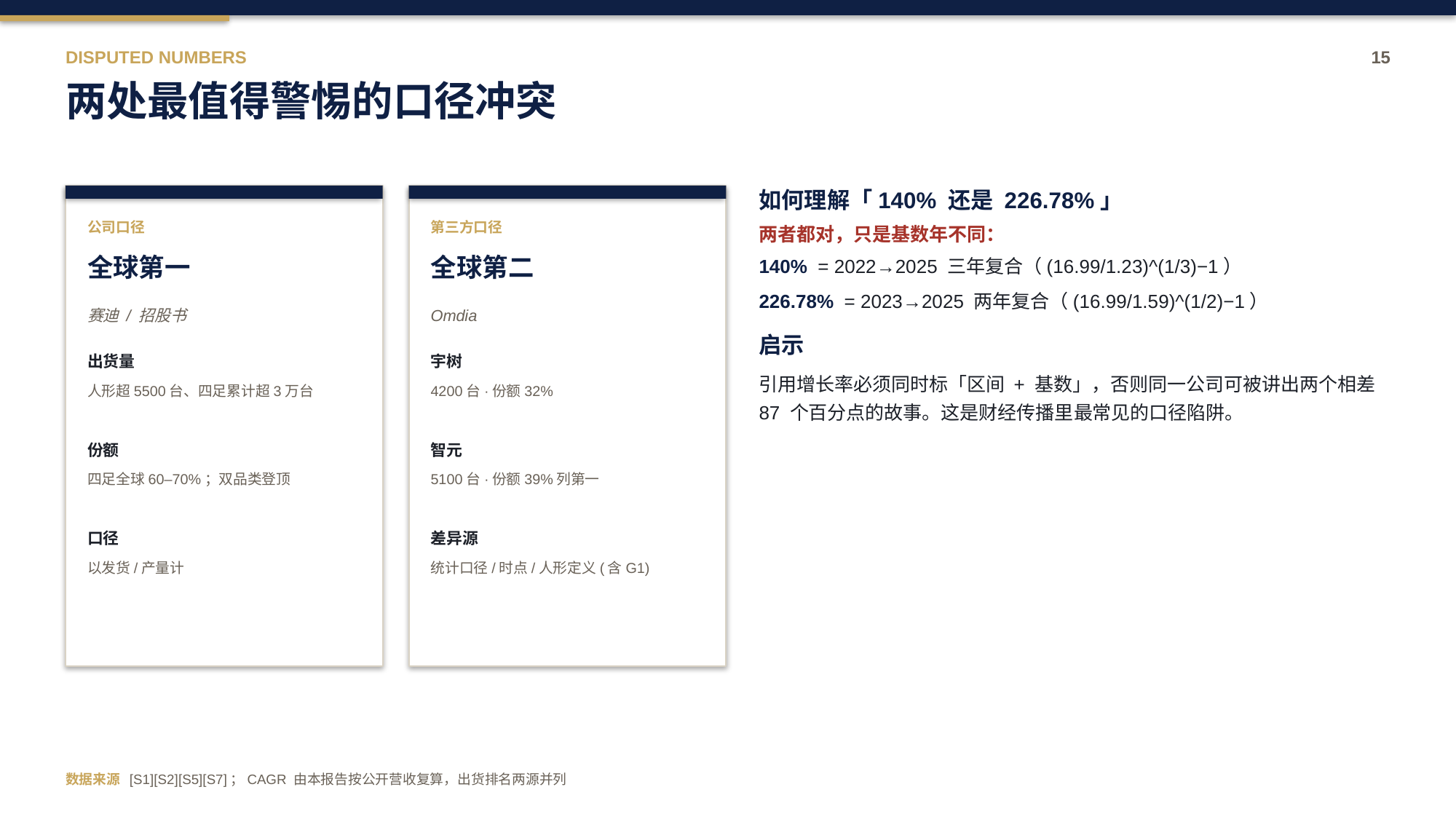

DISPUTED NUMBERS
15
两处最值得警惕的口径冲突

如何理解「140% 还是 226.78%」
两者都对，只是基数年不同：
140%  = 2022→2025 三年复合（(16.99/1.23)^(1/3)−1）
226.78%  = 2023→2025 两年复合（(16.99/1.59)^(1/2)−1）
启示
引用增长率必须同时标「区间 + 基数」，否则同一公司可被讲出两个相差 87 个百分点的故事。这是财经传播里最常见的口径陷阱。
公司口径
第三方口径
全球第一
全球第二
赛迪 / 招股书
Omdia
出货量
宇树
人形超5500台、四足累计超3万台
4200台·份额32%
份额
智元
四足全球60–70%；双品类登顶
5100台·份额39%列第一
口径
差异源
以发货/产量计
统计口径/时点/人形定义(含G1)
数据来源  [S1][S2][S5][S7]；CAGR 由本报告按公开营收复算，出货排名两源并列